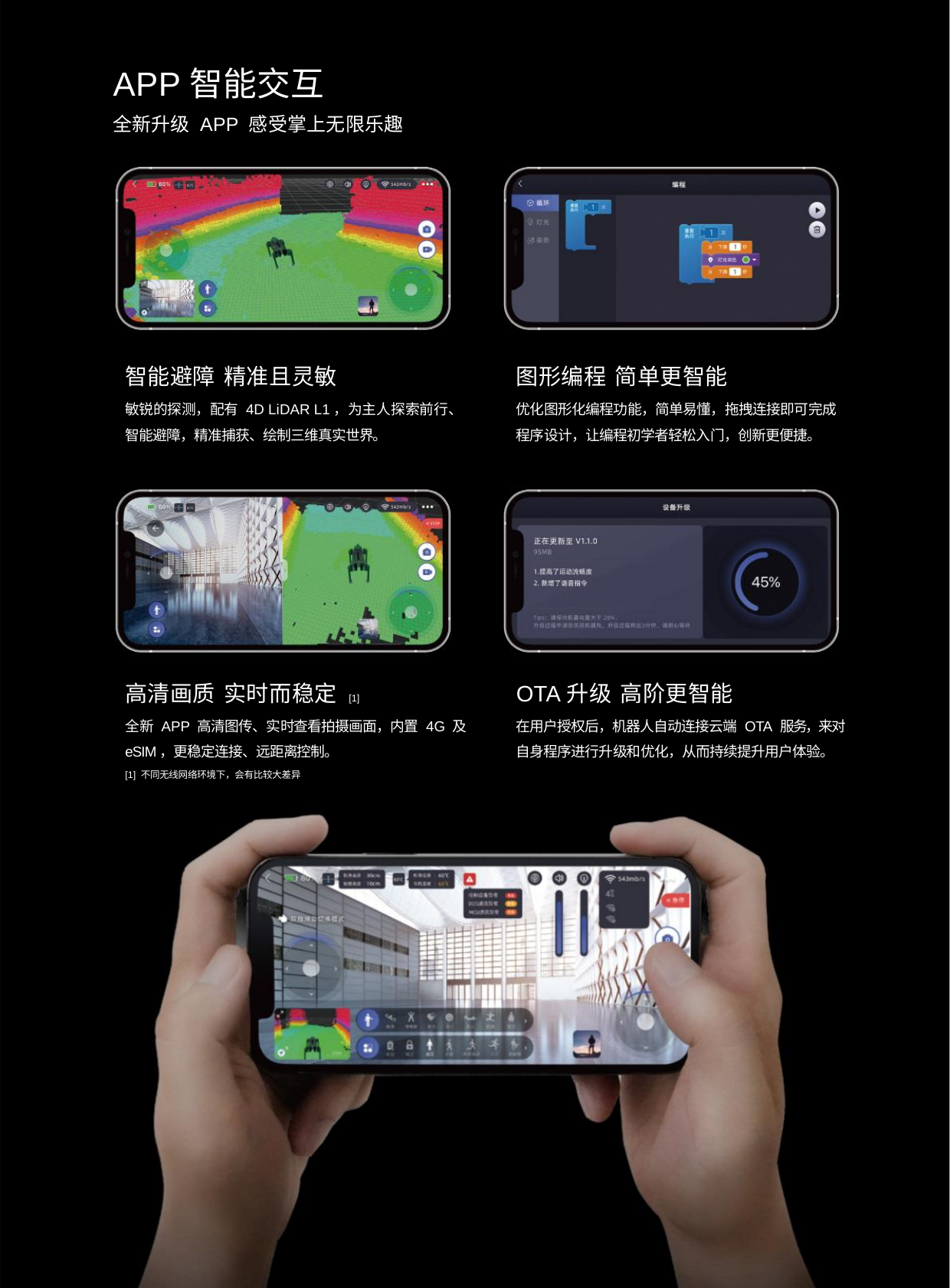

APP智能交互
全新升级 APP 感受掌上无限乐趣
图形编程 简单更智能
智能避障 精准且灵敏
优化图形化编程功能，简单易懂，拖拽连接即可完成
程序设计，让编程初学者轻松入门，创新更便捷。
敏锐的探测，配有 4D LiDAR L1，为主人探索前行、
智能避障，精准捕获、绘制三维真实世界。
高清画质 实时而稳定 [1]
OTA升级 高阶更智能
全新 APP 高清图传、实时查看拍摄画面，内置 4G 及
在用户授权后，机器人自动连接云端 OTA 服务，来对
自身程序进行升级和优化，从而持续提升用户体验。
eSIM，更稳定连接、远距离控制。
[1] 不同无线网络环境下，会有比较大差异